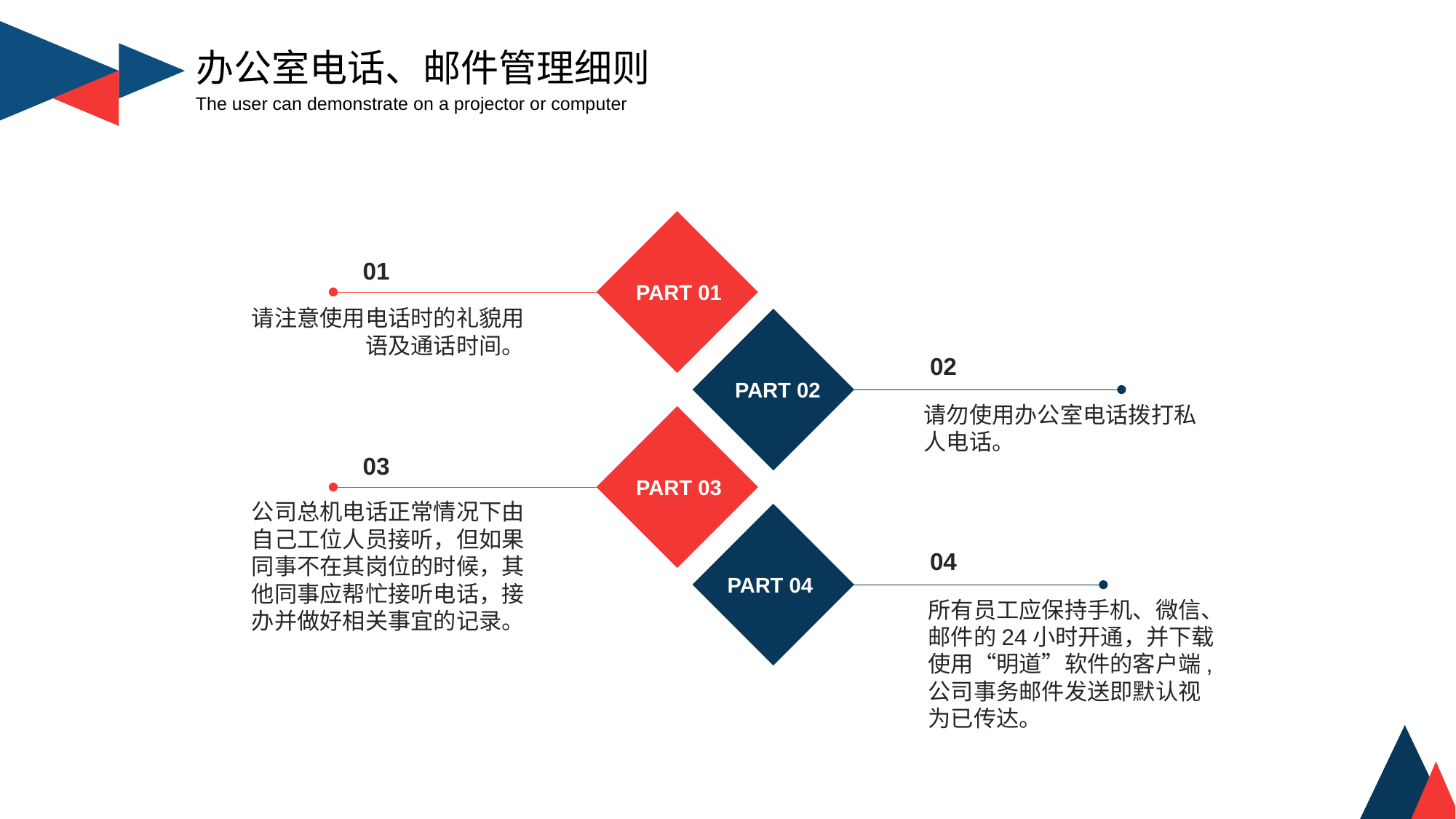

办公室电话、邮件管理细则
The user can demonstrate on a projector or computer

PART 01
01
请注意使用电话时的礼貌用语及通话时间。

PART 02
02
请勿使用办公室电话拨打私人电话。

PART 03
03
公司总机电话正常情况下由自己工位人员接听，但如果同事不在其岗位的时候，其他同事应帮忙接听电话，接办并做好相关事宜的记录。

PART 04
04
所有员工应保持手机、微信、邮件的24小时开通，并下载使用“明道”软件的客户端,公司事务邮件发送即默认视为已传达。